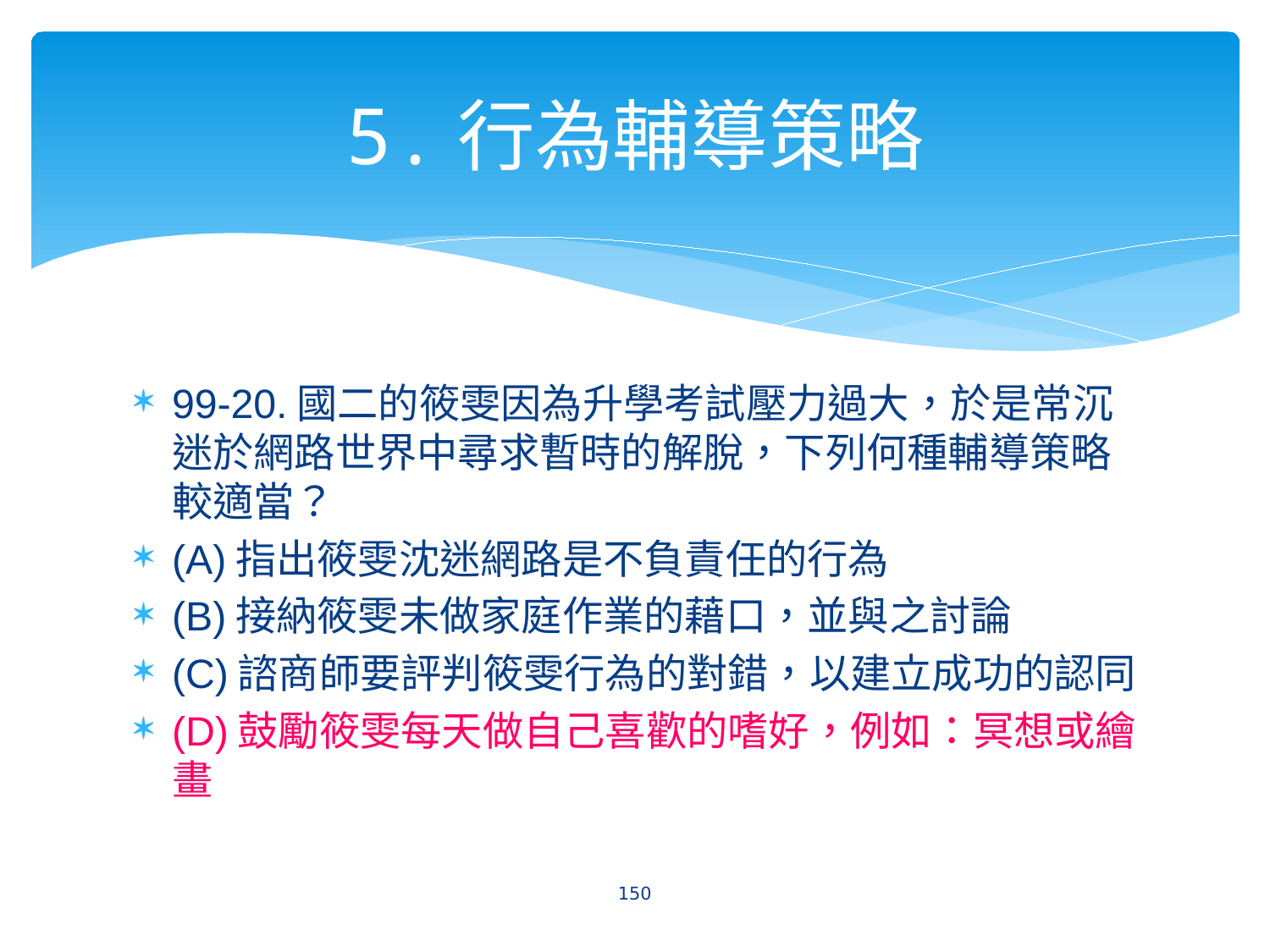

# 5.行為輔導策略
99-20.國二的筱雯因為升學考試壓力過大，於是常沉迷於網路世界中尋求暫時的解脫，下列何種輔導策略較適當？
(A)指出筱雯沈迷網路是不負責任的行為
(B)接納筱雯未做家庭作業的藉口，並與之討論
(C)諮商師要評判筱雯行為的對錯，以建立成功的認同
(D)鼓勵筱雯每天做自己喜歡的嗜好，例如：冥想或繪畫

150